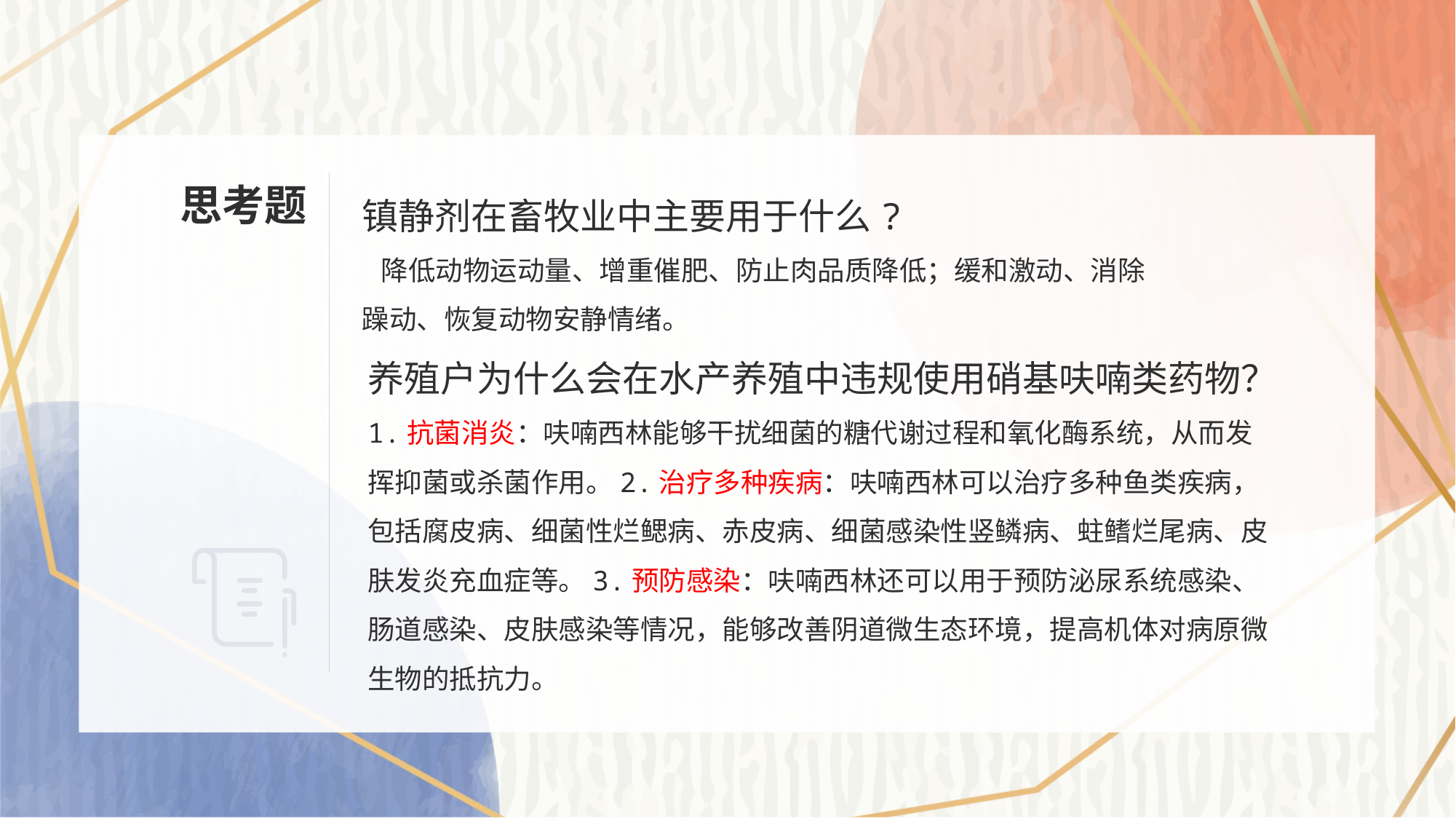

镇静剂在畜牧业中主要用于什么?
  降低动物运动量、增重催肥、防止肉品质降低；缓和激动、消除躁动、恢复动物安静情绪。
# 思考题
养殖户为什么会在水产养殖中违规使用硝基呋喃类药物？
1.‌抗菌消炎‌：呋喃西林能够干扰细菌的糖代谢过程和氧化酶系统，从而发挥抑菌或杀菌作用。2.‌治疗多种疾病‌：呋喃西林可以治疗多种鱼类疾病，包括腐皮病、细菌性烂鳃病、赤皮病、细菌感染性竖鳞病、蛀鳍烂尾病、皮肤发炎充血症等。3.‌预防感染‌：呋喃西林还可以用于预防泌尿系统感染、肠道感染、皮肤感染等情况，能够改善阴道微生态环境，提高机体对病原微生物的抵抗力。